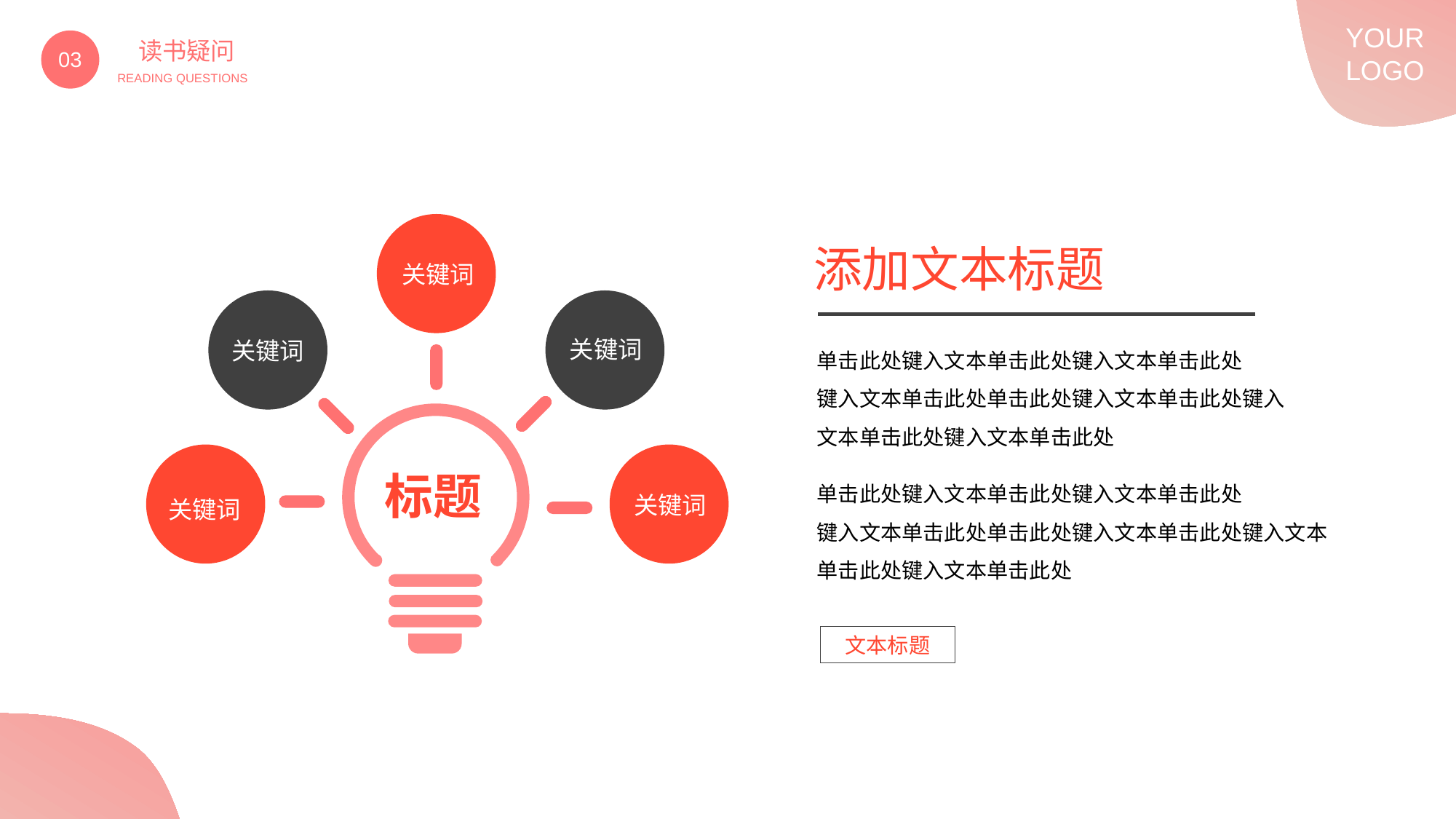

YOUR
LOGO

03
读书疑问
READING QUESTIONS

关键词

关键词
关键词

标题
关键词
关键词

添加文本标题
单击此处键入文本单击此处键入文本单击此处
键入文本单击此处单击此处键入文本单击此处键入文本单击此处键入文本单击此处
单击此处键入文本单击此处键入文本单击此处
键入文本单击此处单击此处键入文本单击此处键入文本单击此处键入文本单击此处
文本标题